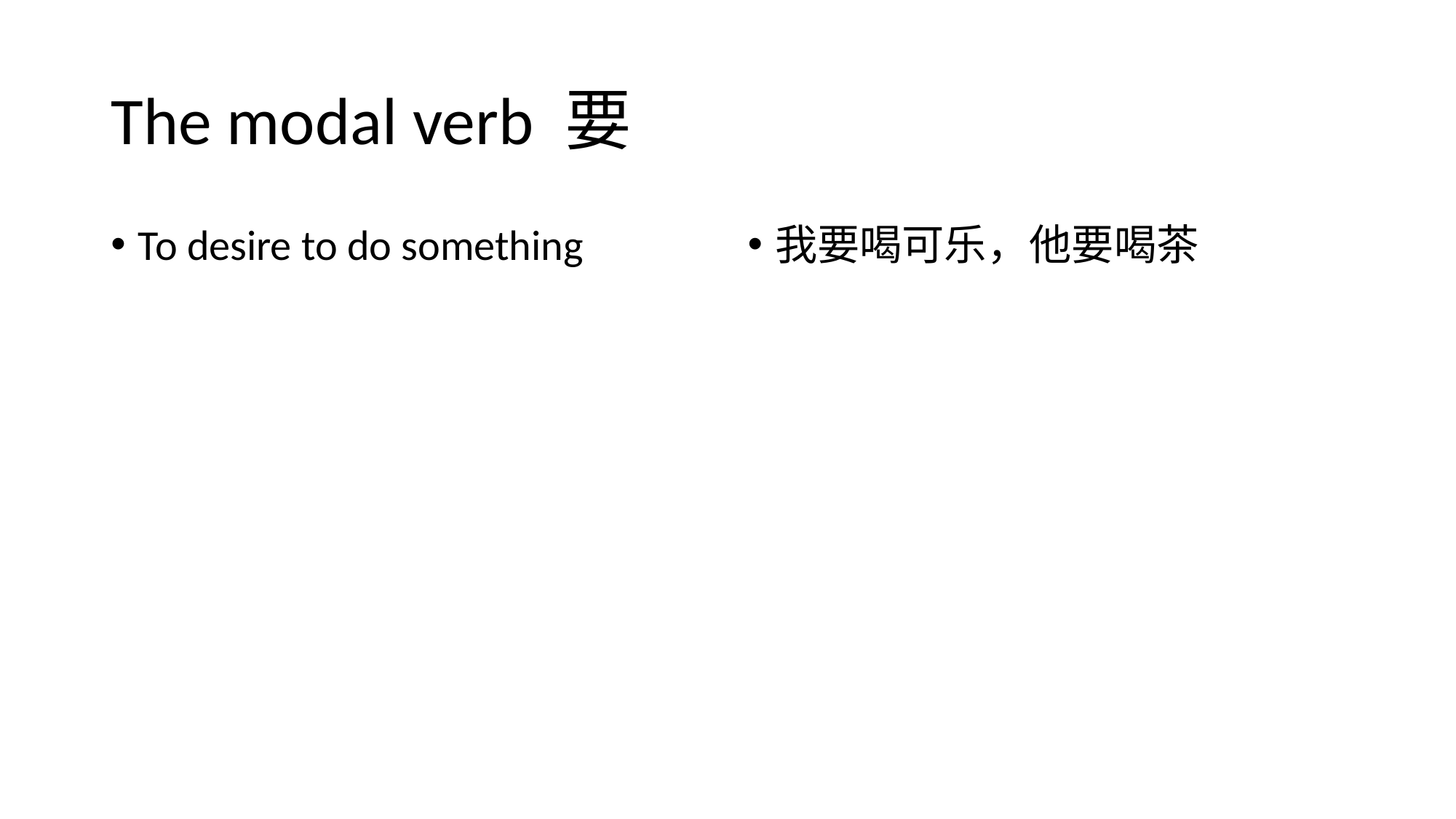

# The modal verb 要
To desire to do something
我要喝可乐，他要喝茶